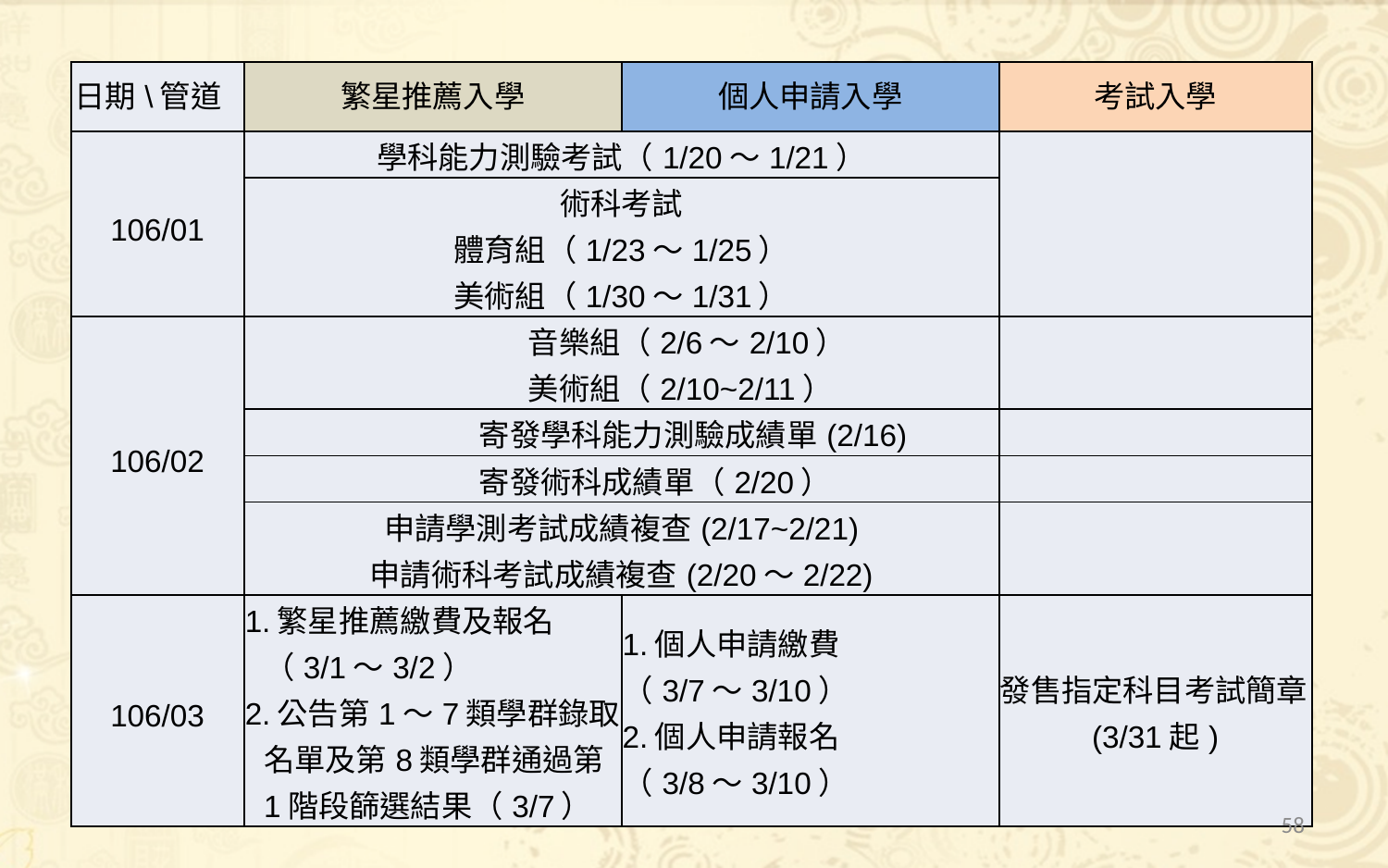

| 日期\管道 | 繁星推薦入學 | 個人申請入學 | 考試入學 |
| --- | --- | --- | --- |
| 106/01 | 學科能力測驗考試（1/20～1/21） |  |  |
|  | 術科考試 體育組（1/23～1/25） 美術組（1/30～1/31） |  |  |
| 106/02 | 音樂組（2/6～2/10） 美術組（2/10~2/11） |  |  |
|  | 寄發學科能力測驗成績單(2/16) |  |  |
|  | 寄發術科成績單（2/20） |  |  |
|  | 申請學測考試成績複查(2/17~2/21) 申請術科考試成績複查(2/20～2/22) |  |  |
| 106/03 | 1.繁星推薦繳費及報名（3/1～3/2） 2.公告第1～7類學群錄取名單及第8類學群通過第1階段篩選結果（3/7） | 1.個人申請繳費 （3/7～3/10） 2.個人申請報名 （3/8～3/10） | 發售指定科目考試簡章(3/31起) |
58